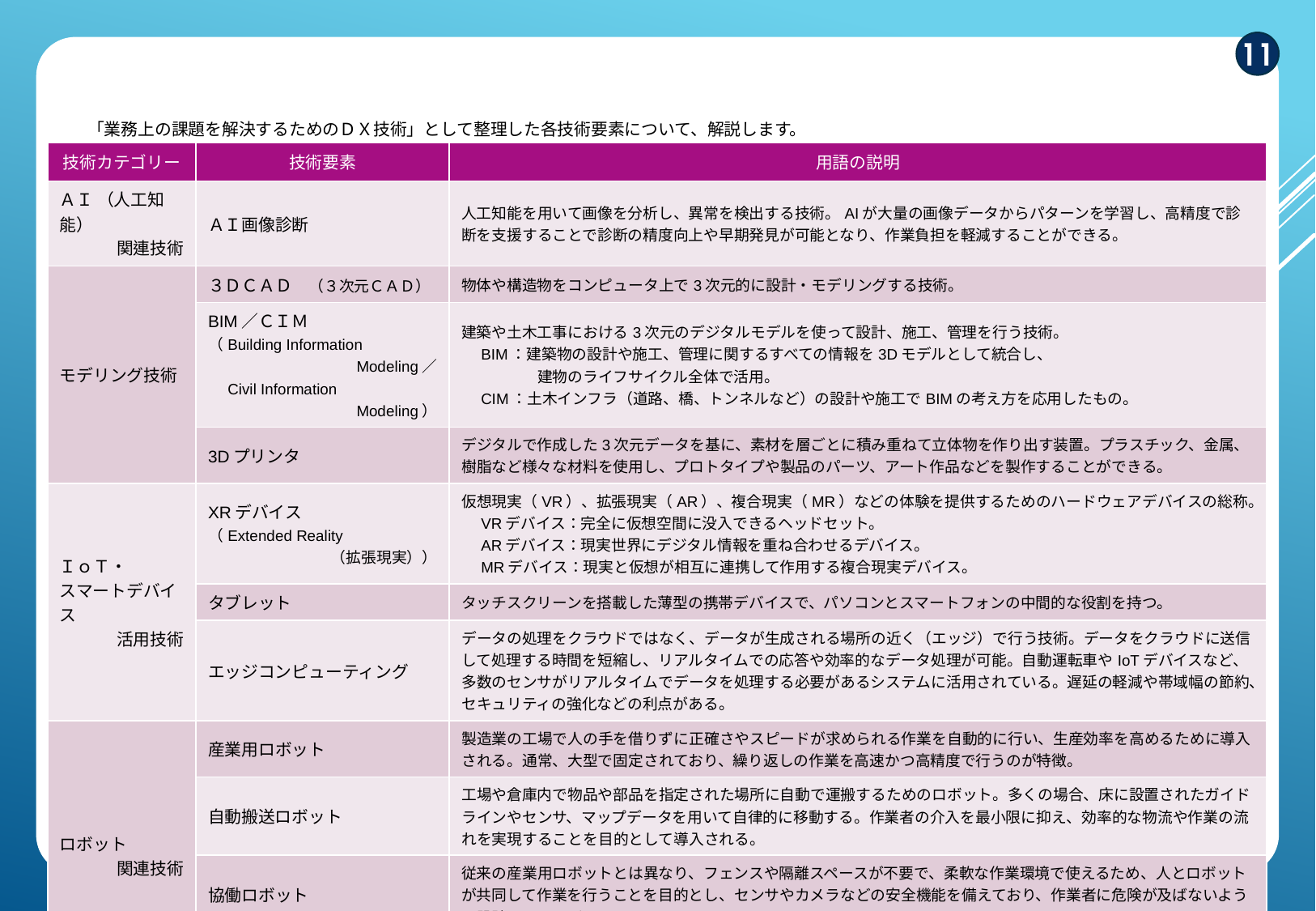

11

付録　～用語集～
「業務上の課題を解決するためのＤＸ技術」として整理した各技術要素について、解説します。
| 技術カテゴリー | 技術要素 | 用語の説明 |
| --- | --- | --- |
| ＡＩ （人工知能） 関連技術 | ＡＩ画像診断 | 人工知能を用いて画像を分析し、異常を検出する技術。AIが大量の画像データからパターンを学習し、高精度で診断を支援することで診断の精度向上や早期発見が可能となり、作業負担を軽減することができる。 |
| モデリング技術 | ３ＤＣＡＤ　（３次元ＣＡＤ） | 物体や構造物をコンピュータ上で3次元的に設計・モデリングする技術。 |
|  | BIM／ＣＩＭ （Building Information 　Modeling／ 　Civil Information Modeling） | 建築や土木工事における3次元のデジタルモデルを使って設計、施工、管理を行う技術。 　BIM：建築物の設計や施工、管理に関するすべての情報を3Dモデルとして統合し、 　　　　　建物のライフサイクル全体で活用。 　CIM：土木インフラ（道路、橋、トンネルなど）の設計や施工でBIMの考え方を応用したもの。 |
|  | 3Dプリンタ | デジタルで作成した3次元データを基に、素材を層ごとに積み重ねて立体物を作り出す装置。プラスチック、金属、樹脂など様々な材料を使用し、プロトタイプや製品のパーツ、アート作品などを製作することができる。 |
| ＩｏＴ・ スマートデバイス 活用技術 | XRデバイス （Extended Reality （拡張現実）） | 仮想現実（VR）、拡張現実（AR）、複合現実（MR）などの体験を提供するためのハードウェアデバイスの総称。 　VRデバイス：完全に仮想空間に没入できるヘッドセット。 　ARデバイス：現実世界にデジタル情報を重ね合わせるデバイス。 　MRデバイス：現実と仮想が相互に連携して作用する複合現実デバイス。 |
|  | タブレット | タッチスクリーンを搭載した薄型の携帯デバイスで、パソコンとスマートフォンの中間的な役割を持つ。 |
|  | エッジコンピューティング | データの処理をクラウドではなく、データが生成される場所の近く（エッジ）で行う技術。データをクラウドに送信して処理する時間を短縮し、リアルタイムでの応答や効率的なデータ処理が可能。自動運転車やIoTデバイスなど、多数のセンサがリアルタイムでデータを処理する必要があるシステムに活用されている。遅延の軽減や帯域幅の節約、セキュリティの強化などの利点がある。 |
| ロボット 関連技術 | 産業用ロボット | 製造業の工場で人の手を借りずに正確さやスピードが求められる作業を自動的に行い、生産効率を高めるために導入される。通常、大型で固定されており、繰り返しの作業を高速かつ高精度で行うのが特徴。 |
|  | 自動搬送ロボット | 工場や倉庫内で物品や部品を指定された場所に自動で運搬するためのロボット。多くの場合、床に設置されたガイドラインやセンサ、マップデータを用いて自律的に移動する。作業者の介入を最小限に抑え、効率的な物流や作業の流れを実現することを目的として導入される。 |
|  | 協働ロボット | 従来の産業用ロボットとは異なり、フェンスや隔離スペースが不要で、柔軟な作業環境で使えるため、人とロボットが共同して作業を行うことを目的とし、センサやカメラなどの安全機能を備えており、作業者に危険が及ばないように設計されたロボット。 |
|  | ドローン | 遠隔操作や自律制御によって飛行する無人航空機。カメラやセンサを搭載して、上空からの撮影やデータ収集を行うことができ、商業、軍事、農業、物流、エンターテインメントなど幅広い分野で利用されている。 |